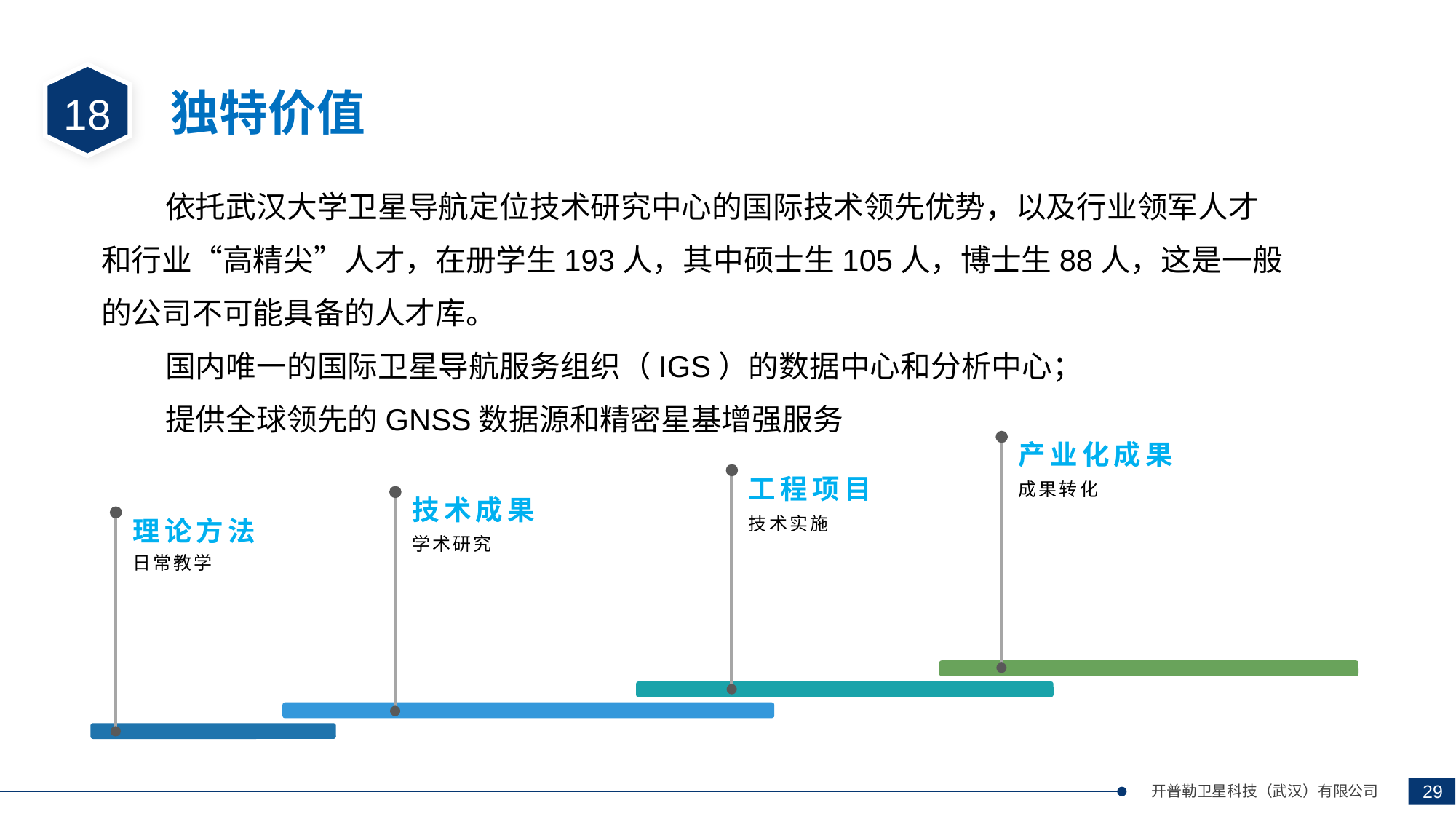

独特价值

18
  依托武汉大学卫星导航定位技术研究中心的国际技术领先优势，以及行业领军人才和行业“高精尖”人才，在册学生193人，其中硕士生105人，博士生88人，这是一般的公司不可能具备的人才库。
  国内唯一的国际卫星导航服务组织（IGS）的数据中心和分析中心；
  提供全球领先的GNSS数据源和精密星基增强服务
04
产业化成果

工程项目

成果转化
技术成果

理论方法

技术实施
学术研究
日常教学